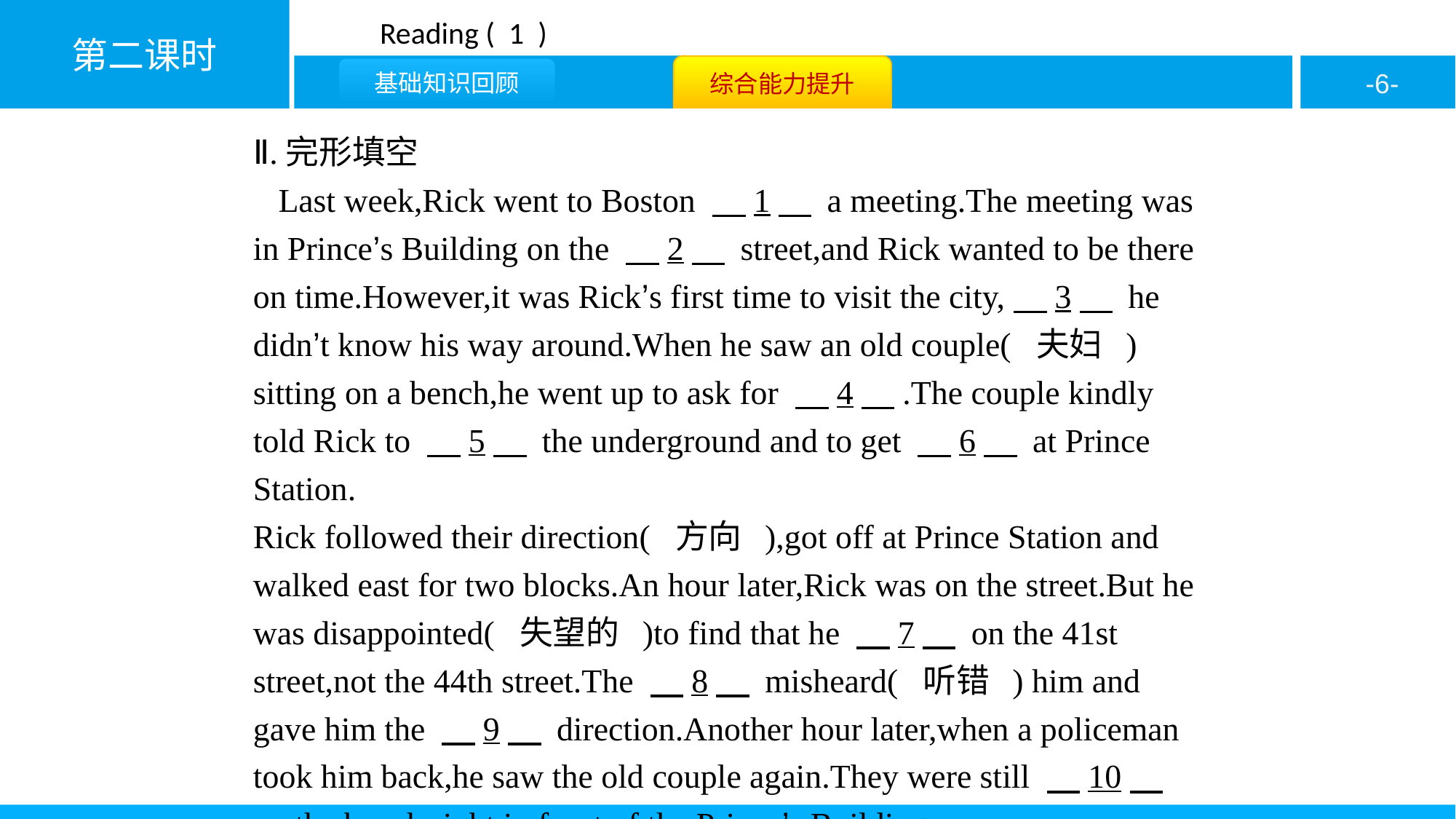

Ⅱ.完形填空
   Last week,Rick went to Boston 　1　 a meeting.The meeting was in Prince’s Building on the 　2　 street,and Rick wanted to be there on time.However,it was Rick’s first time to visit the city,　3　 he didn’t know his way around.When he saw an old couple(  夫妇  ) sitting on a bench,he went up to ask for 　4　.The couple kindly told Rick to 　5　 the underground and to get 　6　 at Prince Station.
Rick followed their direction(  方向  ),got off at Prince Station and walked east for two blocks.An hour later,Rick was on the street.But he was disappointed(  失望的  )to find that he 　7　 on the 41st street,not the 44th street.The 　8　 misheard(  听错  ) him and gave him the 　9　 direction.Another hour later,when a policeman took him back,he saw the old couple again.They were still 　10　 on the bench,right in front of the Prince’s Building.